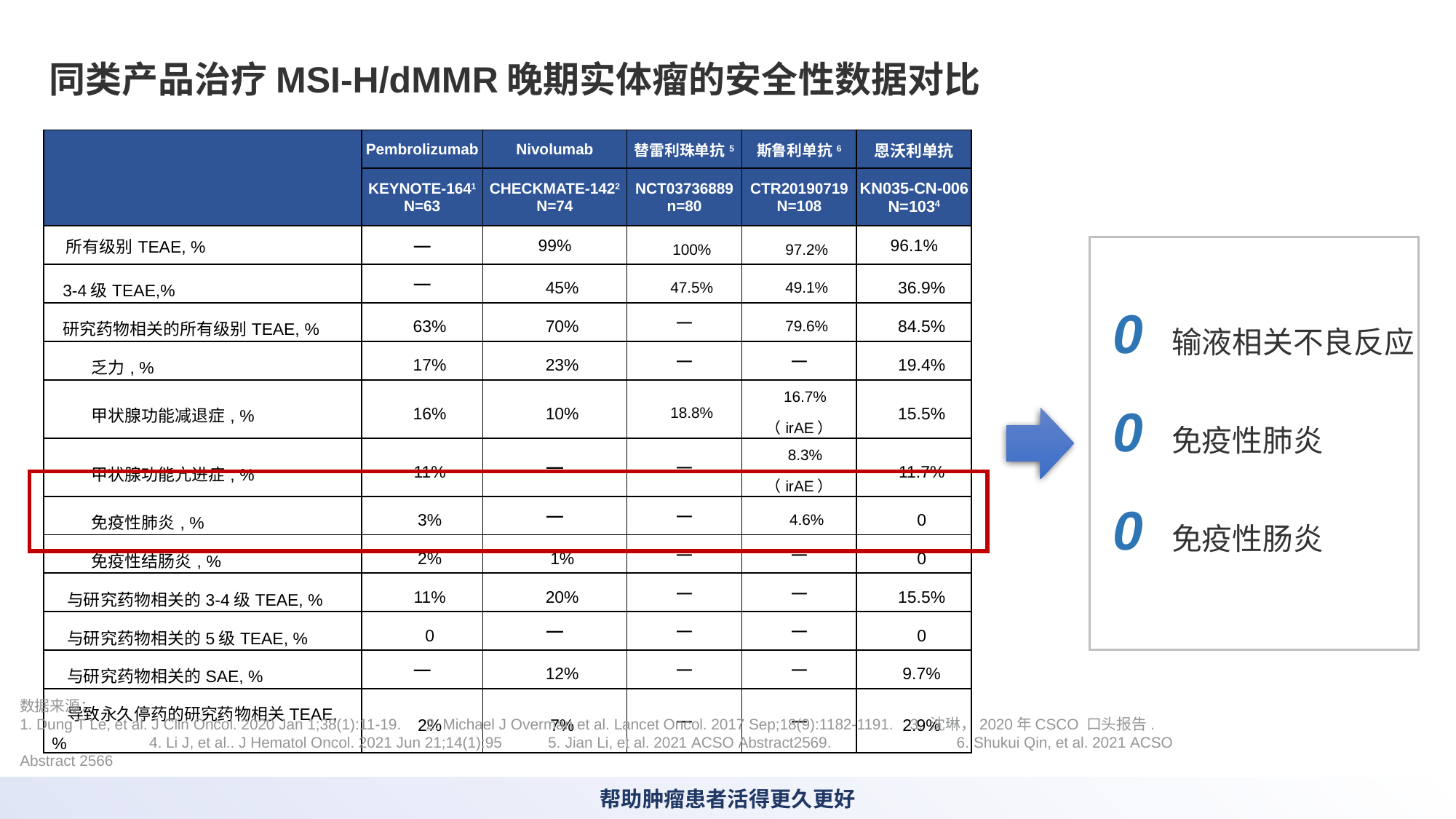

同类产品治疗MSI-H/dMMR晚期实体瘤的安全性数据对比
|  | Pembrolizumab | Nivolumab | 替雷利珠单抗5 | 斯鲁利单抗6 | 恩沃利单抗 |
| --- | --- | --- | --- | --- | --- |
|  | KEYNOTE-1641 N=63 | CHECKMATE-1422 N=74 | NCT03736889 n=80 | CTR20190719 N=108 | KN035-CN-006 N=1034 |
| 所有级别TEAE, % | — | 99% | 100% | 97.2% | 96.1% |
| 3-4级TEAE,% | — | 45% | 47.5% | 49.1% | 36.9% |
| 研究药物相关的所有级别TEAE, % | 63% | 70% | — | 79.6% | 84.5% |
| 乏力, % | 17% | 23% | — | — | 19.4% |
| 甲状腺功能减退症, % | 16% | 10% | 18.8% | 16.7%（irAE） | 15.5% |
| 甲状腺功能亢进症, % | 11% | — | — | 8.3%（irAE） | 11.7% |
| 免疫性肺炎, % | 3% | — | — | 4.6% | 0 |
| 免疫性结肠炎, % | 2% | 1% | — | — | 0 |
| 与研究药物相关的3-4级TEAE, % | 11% | 20% | — | — | 15.5% |
| 与研究药物相关的5级TEAE, % | 0 | — | — | — | 0 |
| 与研究药物相关的SAE, % | — | 12% | — | — | 9.7% |
| 导致永久停药的研究药物相关TEAE, % | 2% | 7% | — | — | 2.9% |

0 输液相关不良反应
0 免疫性肺炎
0 免疫性肠炎

数据来源：
1. Dung T Le, et al. J Clin Oncol. 2020 Jan 1;38(1):11-19.      2. Michael J Overman et al. Lancet Oncol. 2017 Sep;18(9):1182-1191.    3. 沈琳，2020年CSCO 口头报告.                                            4. Li J, et al.. J Hematol Oncol. 2021 Jun 21;14(1):95           5. Jian Li, et al. 2021 ACSO Abstract2569.                              6. Shukui Qin, et al. 2021 ACSO Abstract 2566
6